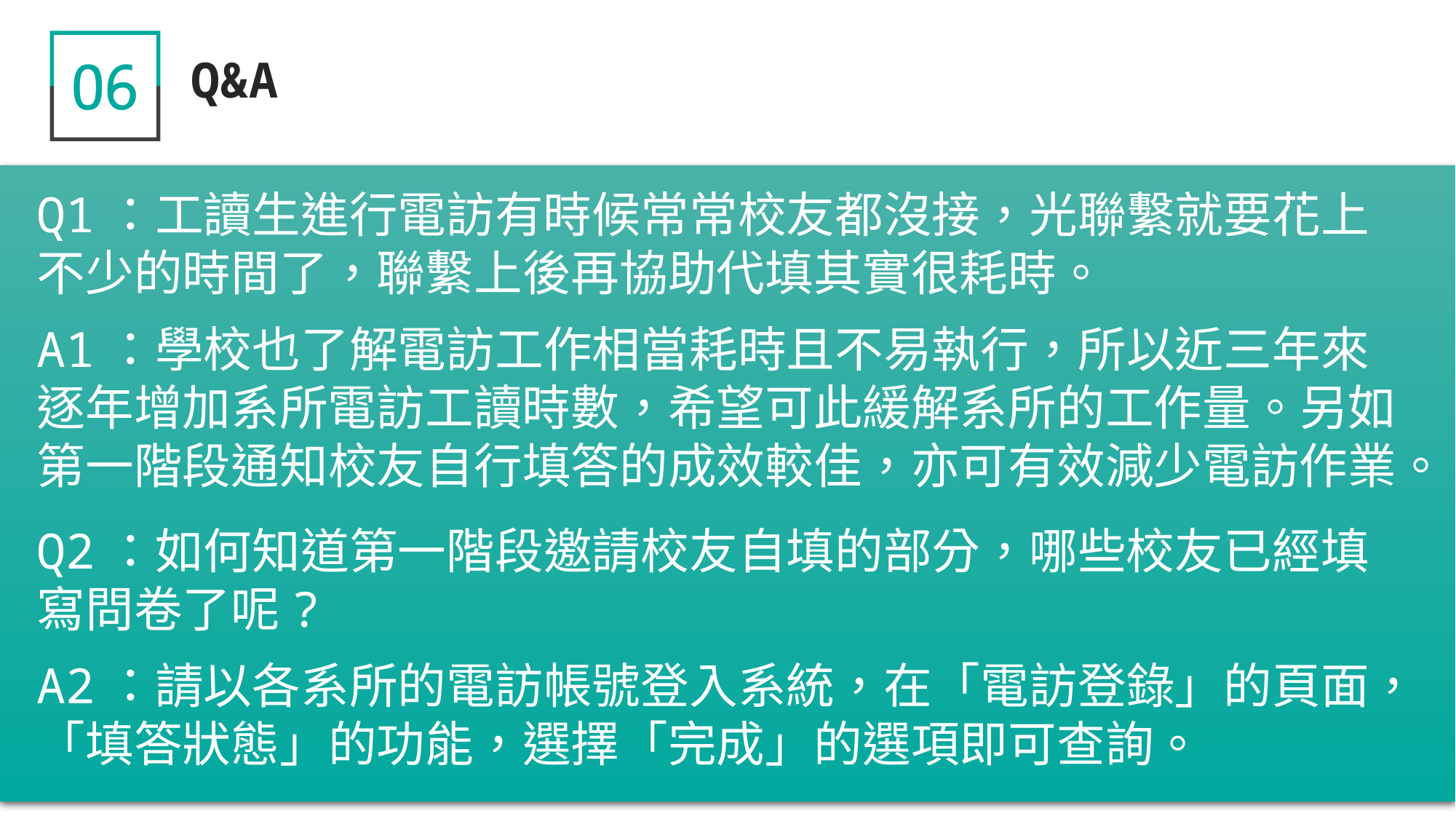

06
Q&A

Q1：工讀生進行電訪有時候常常校友都沒接，光聯繫就要花上不少的時間了，聯繫上後再協助代填其實很耗時。
A1：學校也了解電訪工作相當耗時且不易執行，所以近三年來逐年增加系所電訪工讀時數，希望可此緩解系所的工作量。另如第一階段通知校友自行填答的成效較佳，亦可有效減少電訪作業。
Q2：如何知道第一階段邀請校友自填的部分，哪些校友已經填寫問卷了呢?
A2：請以各系所的電訪帳號登入系統，在「電訪登錄」的頁面，「填答狀態」的功能，選擇「完成」的選項即可查詢。
29